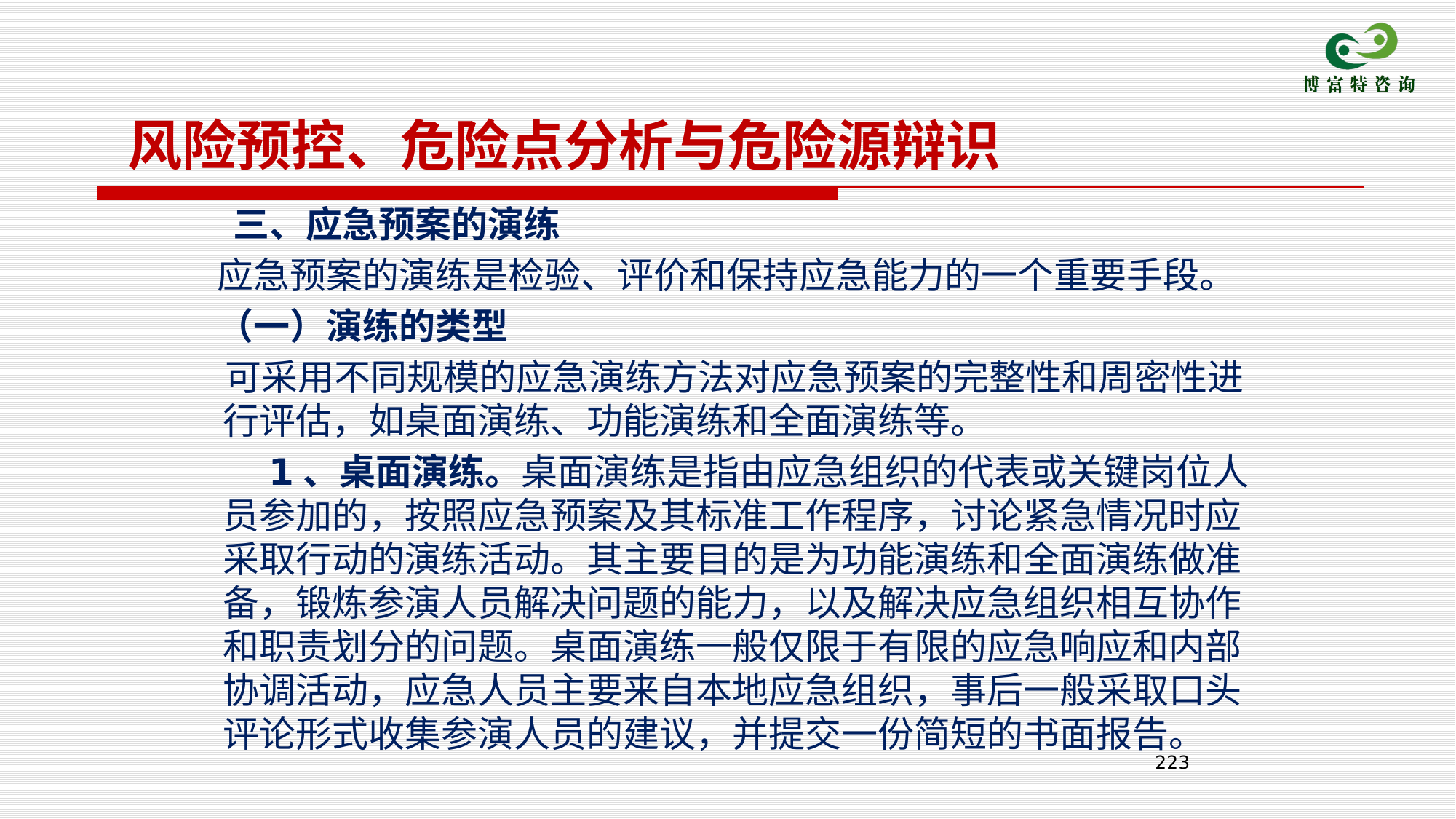

风险预控、危险点分析与危险源辩识
       三、应急预案的演练
     应急预案的演练是检验、评价和保持应急能力的一个重要手段。
     （一）演练的类型
      可采用不同规模的应急演练方法对应急预案的完整性和周密性进行评估，如桌面演练、功能演练和全面演练等。
        1、桌面演练。桌面演练是指由应急组织的代表或关键岗位人员参加的，按照应急预案及其标准工作程序，讨论紧急情况时应采取行动的演练活动。其主要目的是为功能演练和全面演练做准备，锻炼参演人员解决问题的能力，以及解决应急组织相互协作和职责划分的问题。桌面演练一般仅限于有限的应急响应和内部协调活动，应急人员主要来自本地应急组织，事后一般采取口头评论形式收集参演人员的建议，并提交一份简短的书面报告。

223